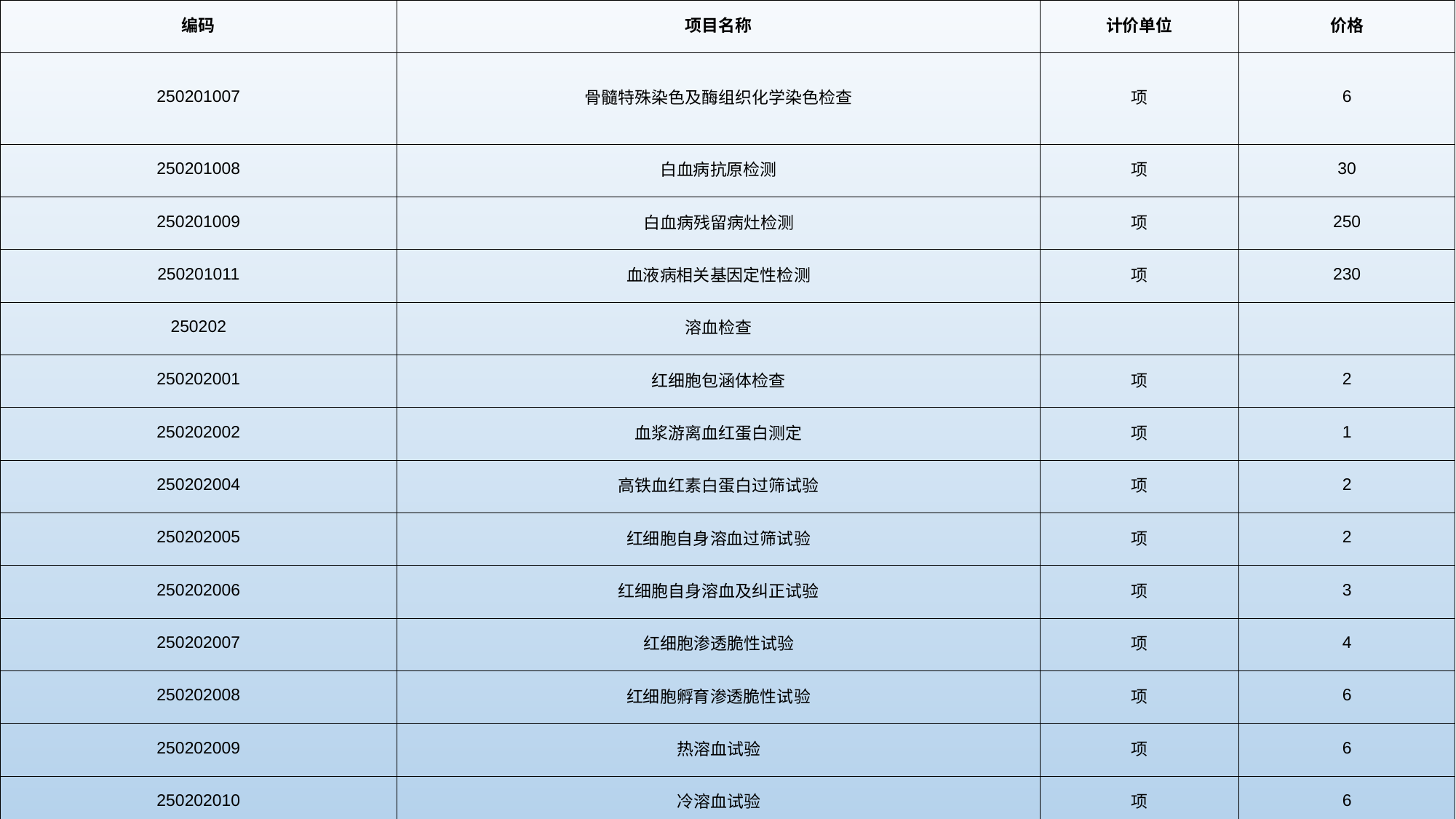

| 编码 | 项目名称 | 计价单位 | 价格 |
| --- | --- | --- | --- |
| 250201007 | 骨髓特殊染色及酶组织化学染色检查 | 项 | 6 |
| 250201008 | 白血病抗原检测 | 项 | 30 |
| 250201009 | 白血病残留病灶检测 | 项 | 250 |
| 250201011 | 血液病相关基因定性检测 | 项 | 230 |
| 250202 | 溶血检查 |  |  |
| 250202001 | 红细胞包涵体检查 | 项 | 2 |
| 250202002 | 血浆游离血红蛋白测定 | 项 | 1 |
| 250202004 | 高铁血红素白蛋白过筛试验 | 项 | 2 |
| 250202005 | 红细胞自身溶血过筛试验 | 项 | 2 |
| 250202006 | 红细胞自身溶血及纠正试验 | 项 | 3 |
| 250202007 | 红细胞渗透脆性试验 | 项 | 4 |
| 250202008 | 红细胞孵育渗透脆性试验 | 项 | 6 |
| 250202009 | 热溶血试验 | 项 | 6 |
| 250202010 | 冷溶血试验 | 项 | 6 |